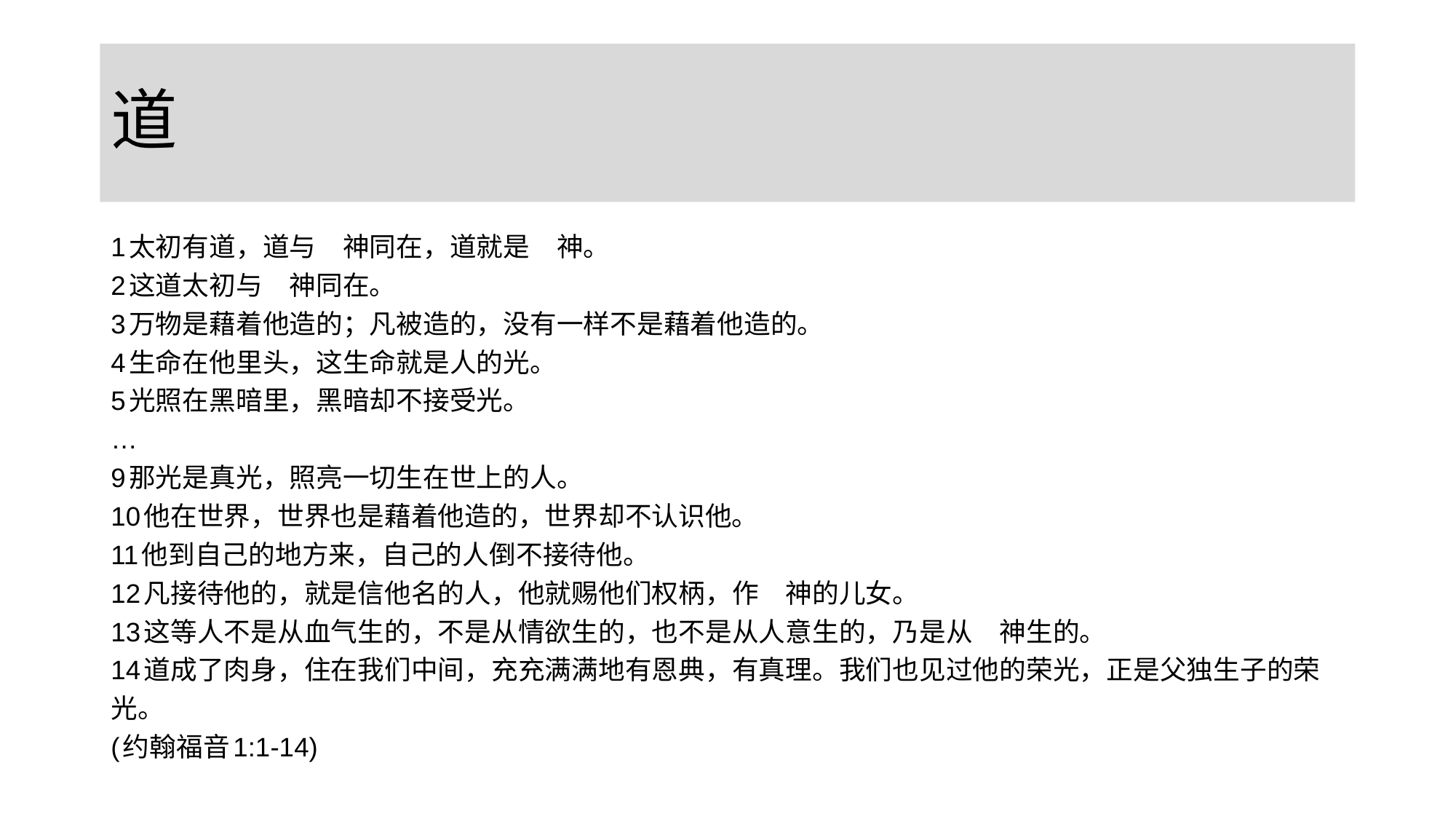

# 道
1太初有道，道与　神同在，道就是　神。
2这道太初与　神同在。
3万物是藉着他造的；凡被造的，没有一样不是藉着他造的。
4生命在他里头，这生命就是人的光。
5光照在黑暗里，黑暗却不接受光。
…
9那光是真光，照亮一切生在世上的人。
10他在世界，世界也是藉着他造的，世界却不认识他。
11他到自己的地方来，自己的人倒不接待他。
12凡接待他的，就是信他名的人，他就赐他们权柄，作　神的儿女。
13这等人不是从血气生的，不是从情欲生的，也不是从人意生的，乃是从　神生的。
14道成了肉身，住在我们中间，充充满满地有恩典，有真理。我们也见过他的荣光，正是父独生子的荣光。
(约翰福音1:1-14)